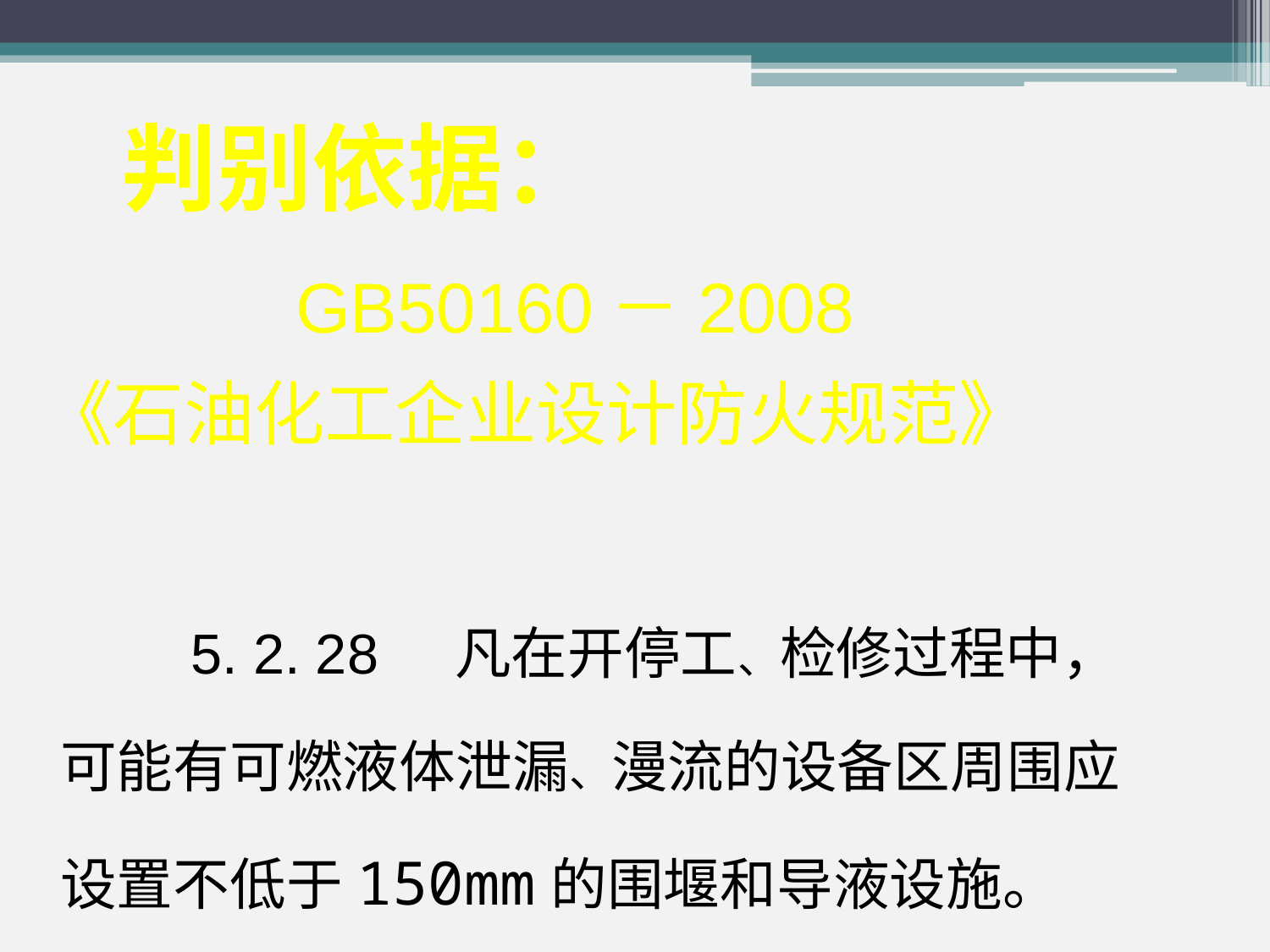

判别依据：
GB50160－2008
《石油化工企业设计防火规范》
           5. 2. 28    凡在开停工、检修过程中， 可能有可燃液体泄漏、漫流的设备区周围应设置不低于150mm的围堰和导液设施。